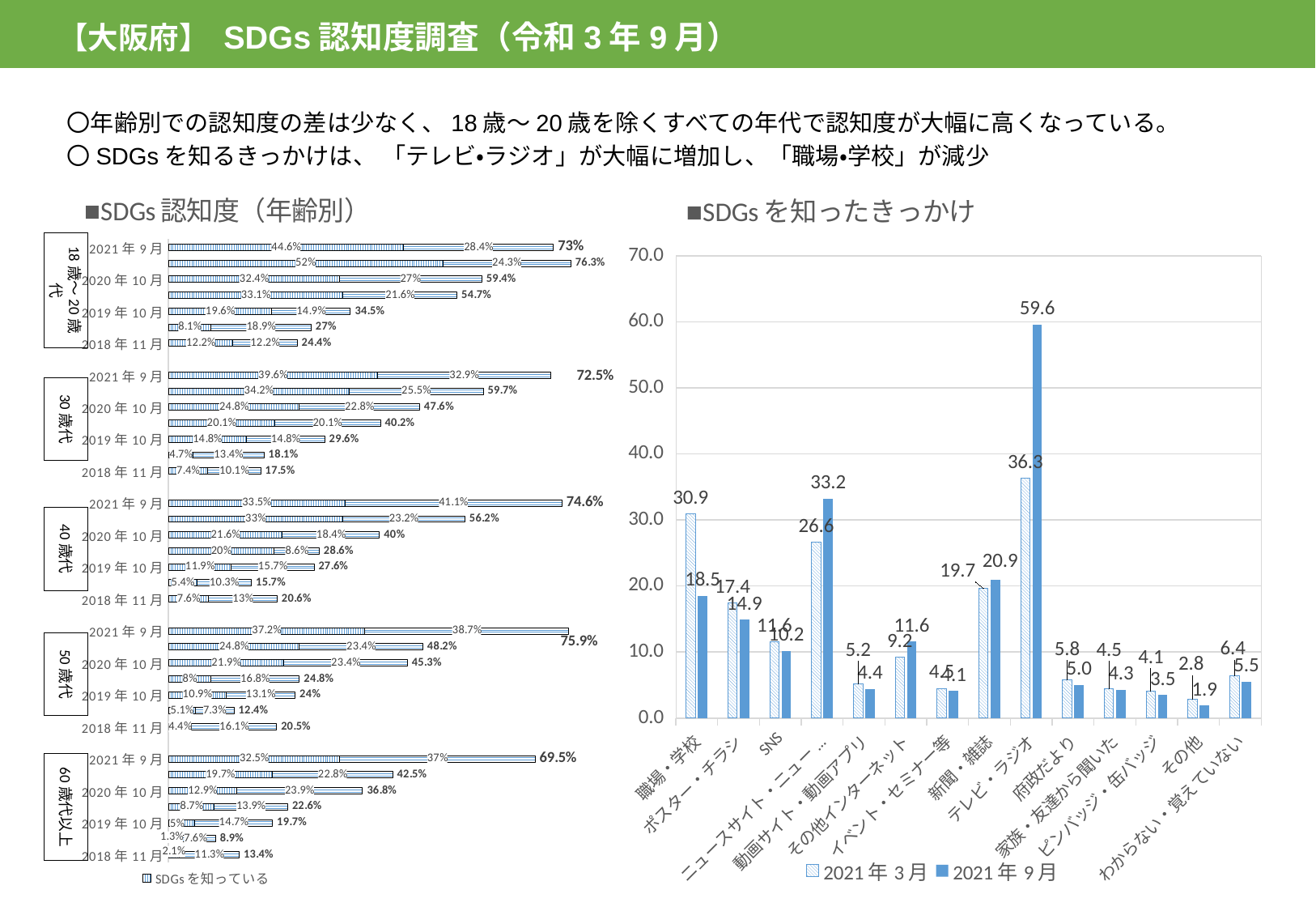

【大阪府】 SDGs認知度調査（令和3年9月）
〇年齢別での認知度の差は少なく、18歳～20歳を除くすべての年代で認知度が大幅に高くなっている。
〇SDGsを知るきっかけは、 「テレビ・ラジオ」が大幅に増加し、「職場・学校」が減少

### Chart: ■SDGs認知度（年齢別）

| Category | SDGsを知っている | SDGsということばは聞いたことがある。ロゴを見たことがある | 合計 |
|---|---|---|---|
| 43405 | 2.1 | 11.3 | 13.4 |
| 43525 | 1.3 | 7.6 | 8.9 |
| 43739 | 5.0 | 14.7 | 19.7 |
| 43891 | 8.7 | 13.9 | 22.6 |
| 44105 | 12.9 | 23.9 | 36.8 |
| 44256 | 19.7 | 22.8 | 42.5 |
| 44440 | 32.5 | 37.0 | 69.5 |
|  | None | None | None |
| 43405 | 4.4 | 16.1 | 20.5 |
| 43525 | 5.1 | 7.3 | 12.399999999999999 |
| 43739 | 10.9 | 13.1 | 24.0 |
| 43891 | 8.0 | 16.8 | 24.8 |
| 44105 | 21.9 | 23.4 | 45.3 |
| 44256 | 24.8 | 23.4 | 48.2 |
| 44440 | 37.2 | 38.7 | 75.9 |
|  | None | None | None |
| 43405 | 7.6 | 13.0 | 20.6 |
| 43525 | 5.4 | 10.3 | 15.700000000000001 |
| 43739 | 11.9 | 15.7 | 27.6 |
| 43891 | 20.0 | 8.6 | 28.6 |
| 44105 | 21.6 | 18.4 | 40.0 |
| 44256 | 33.0 | 23.2 | 56.2 |
| 44440 | 33.5 | 41.1 | 74.6 |
|  | None | None | None |
| 43405 | 7.4 | 10.1 | 17.5 |
| 43525 | 4.7 | 13.4 | 18.1 |
| 43739 | 14.8 | 14.8 | 29.6 |
| 43891 | 20.1 | 20.1 | 40.2 |
| 44105 | 24.8 | 22.8 | 47.6 |
| 44256 | 34.2 | 25.5 | 59.7 |
| 44440 | 39.6 | 32.9 | 72.5 |
|  | None | None | None |
| 43405 | 12.2 | 12.2 | 24.4 |
| 43525 | 8.1 | 18.9 | 27.0 |
| 43739 | 19.6 | 14.9 | 34.5 |
| 43891 | 33.1 | 21.6 | 54.7 |
| 44105 | 32.4 | 27.0 | 59.4 |
| 44256 | 52.0 | 24.3 | 76.3 |
| 44440 | 44.6 | 28.4 | 73.0 |

### Chart: ■SDGsを知ったきっかけ

| Category | 2021年3月 | 2021年9月 |
|---|---|---|
| 職場・学校 | 30.898876404494 | 18.5 |
| ポスター・チラシ | 17.415730337079 | 14.9 |
| SNS | 11.610486891386 | 10.2 |
| ニュースサイト・ニュースアプリ | 26.591760299625 | 33.2 |
| 動画サイト・動画アプリ | 5.2434456928839 | 4.4 |
| その他インターネット | 9.1760299625468 | 11.6 |
| イベント・セミナー等 | 4.4943820224719 | 4.1 |
| 新聞・雑誌 | 19.662921348315 | 20.9 |
| テレビ・ラジオ | 36.329588014981 | 59.6 |
| 府政だより | 5.8052434456929 | 5.0 |
| 家族・友達から聞いた | 4.4943820224719 | 4.3 |
| ピンバッジ・缶バッジ | 4.1198501872659 | 3.5 |
| その他 | 2.8089887640449 | 1.9 |
| わからない・覚えていない | 6.3670411985019 | 5.5 |
18歳～20歳代
30歳代
40歳代
50歳代
60歳代以上